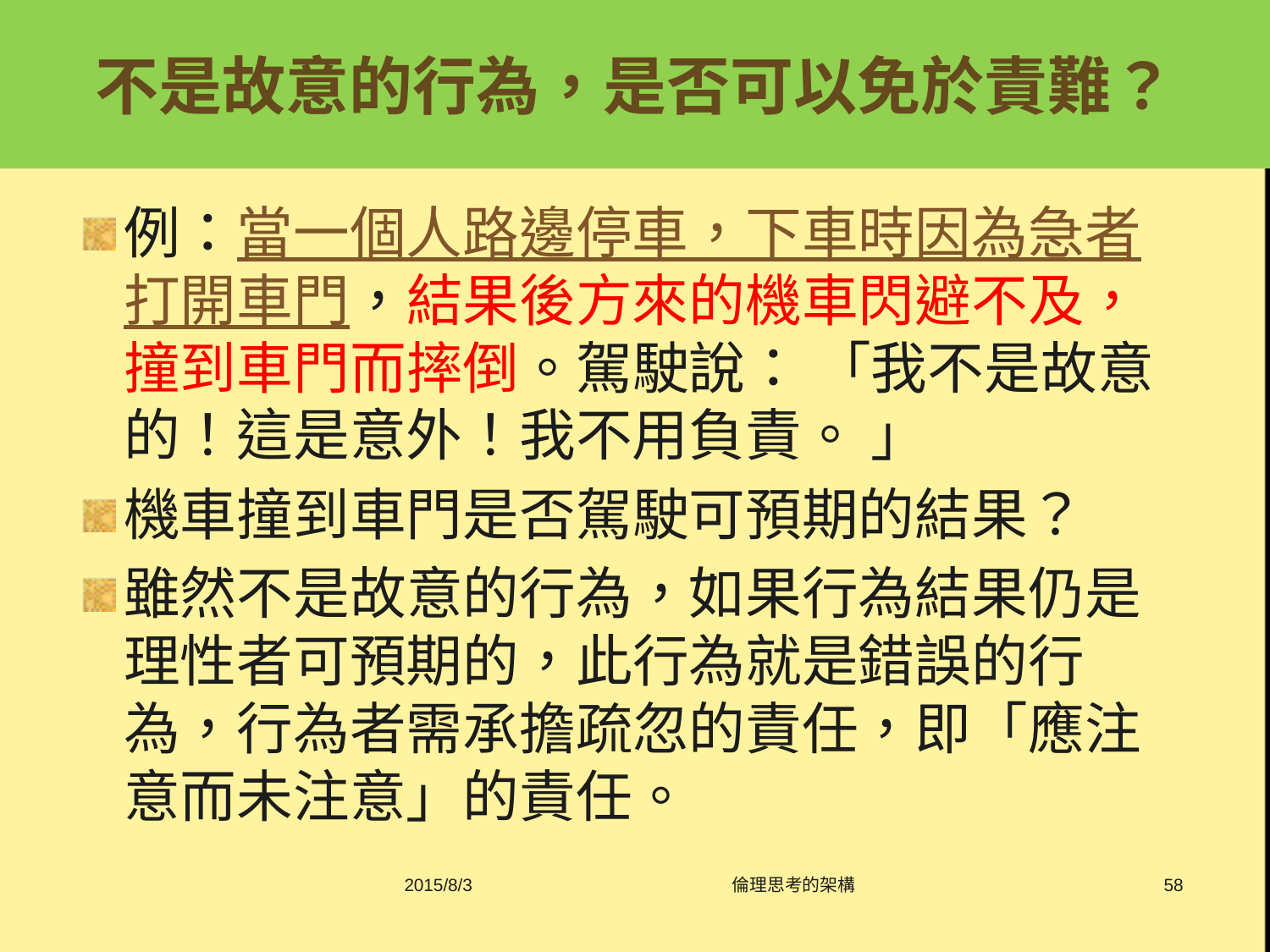

# 不是故意的行為，是否可以免於責難？
例：當一個人路邊停車，下車時因為急者打開車門，結果後方來的機車閃避不及，撞到車門而摔倒。駕駛說： 「我不是故意的！這是意外！我不用負責。 」
機車撞到車門是否駕駛可預期的結果？
雖然不是故意的行為，如果行為結果仍是理性者可預期的，此行為就是錯誤的行為，行為者需承擔疏忽的責任，即「應注意而未注意」的責任。
2015/8/3
倫理思考的架構
58